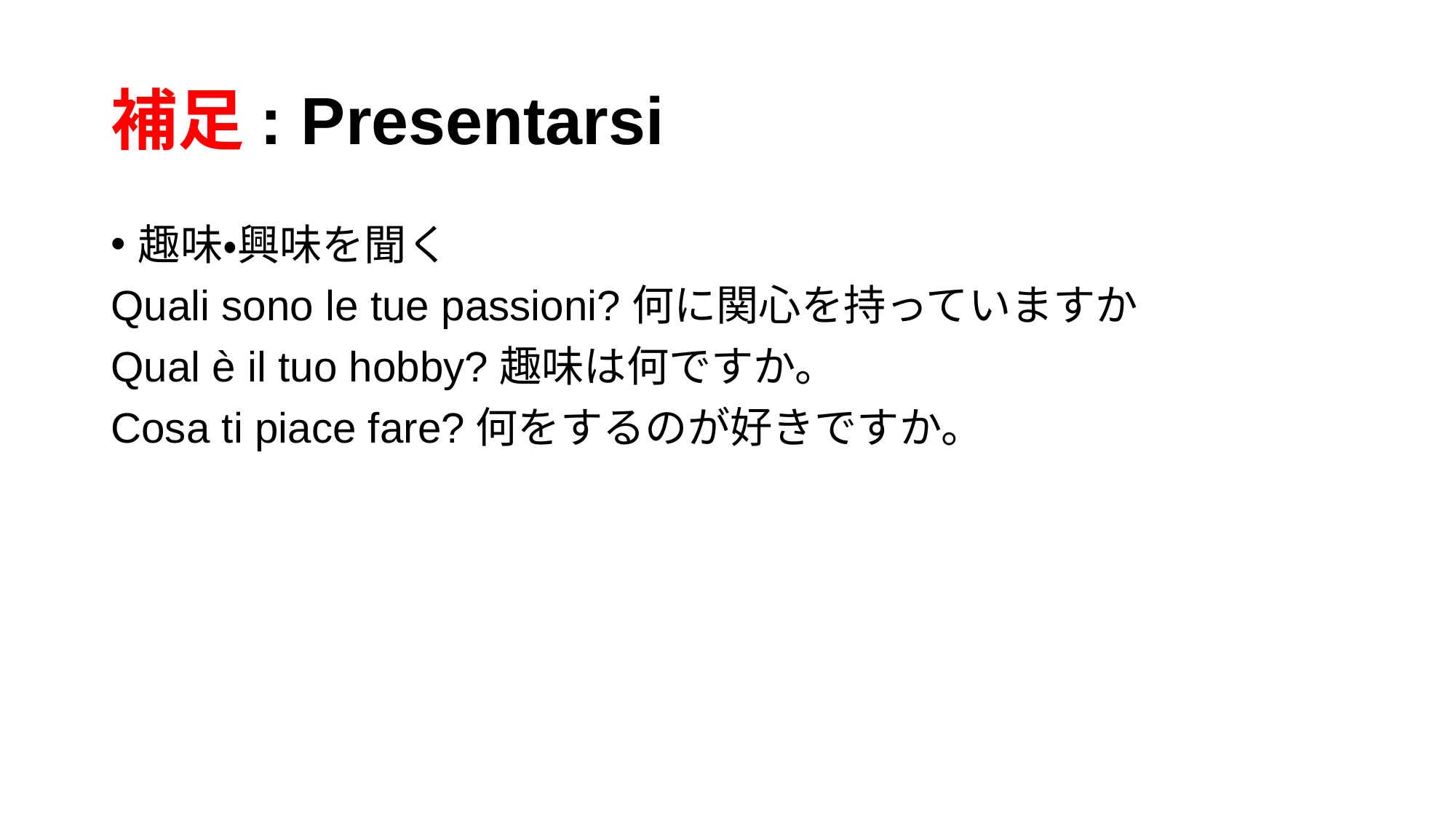

# 補足: Presentarsi
趣味・興味を聞く
Quali sono le tue passioni?何に関心を持っていますか
Qual è il tuo hobby?趣味は何ですか。
Cosa ti piace fare?何をするのが好きですか。